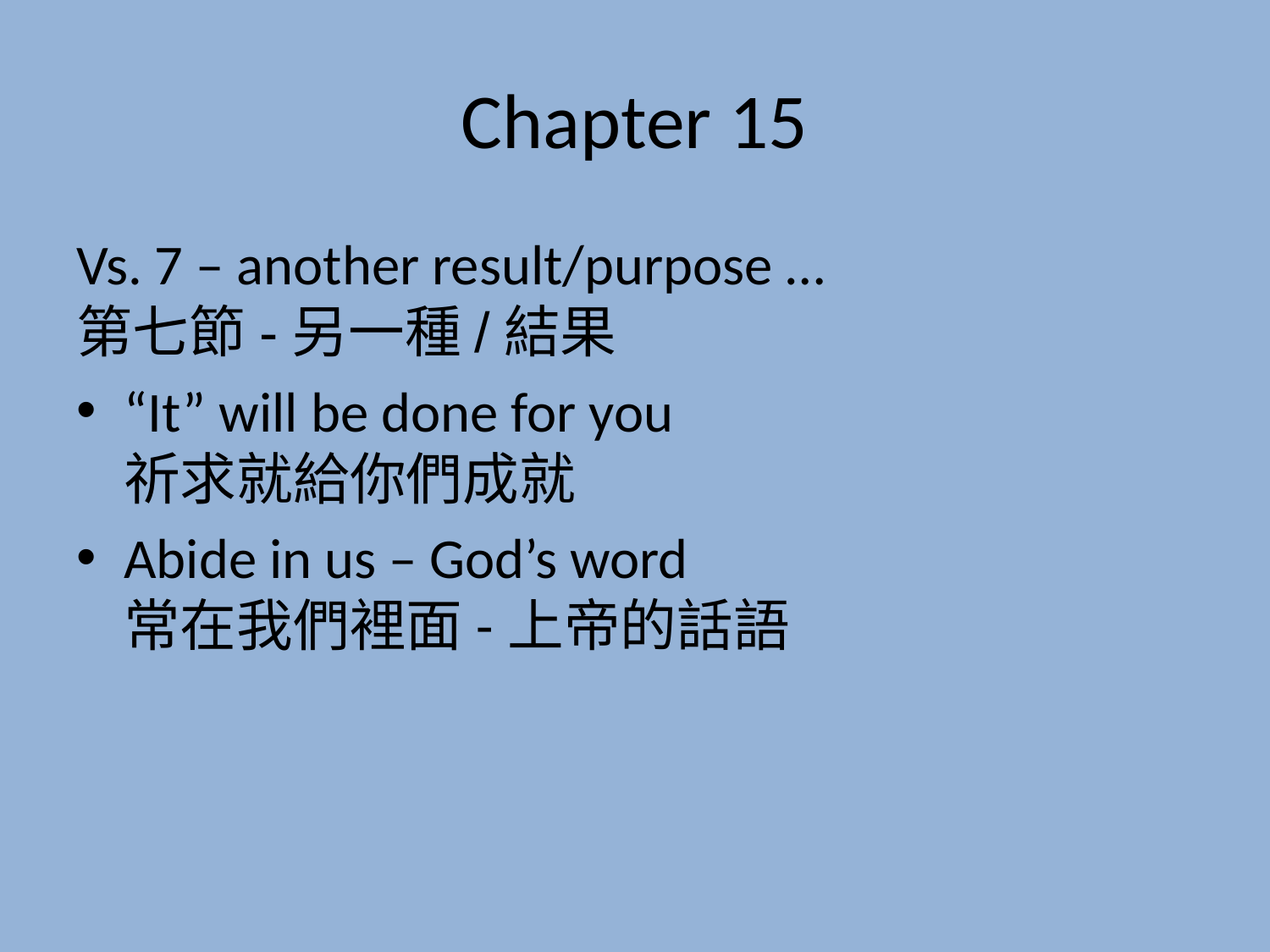

# Chapter 15
Vs. 7 – another result/purpose …
第七節-另一種/結果
“It” will be done for you
祈求就給你們成就
Abide in us – God’s word
常在我們裡面-上帝的話語